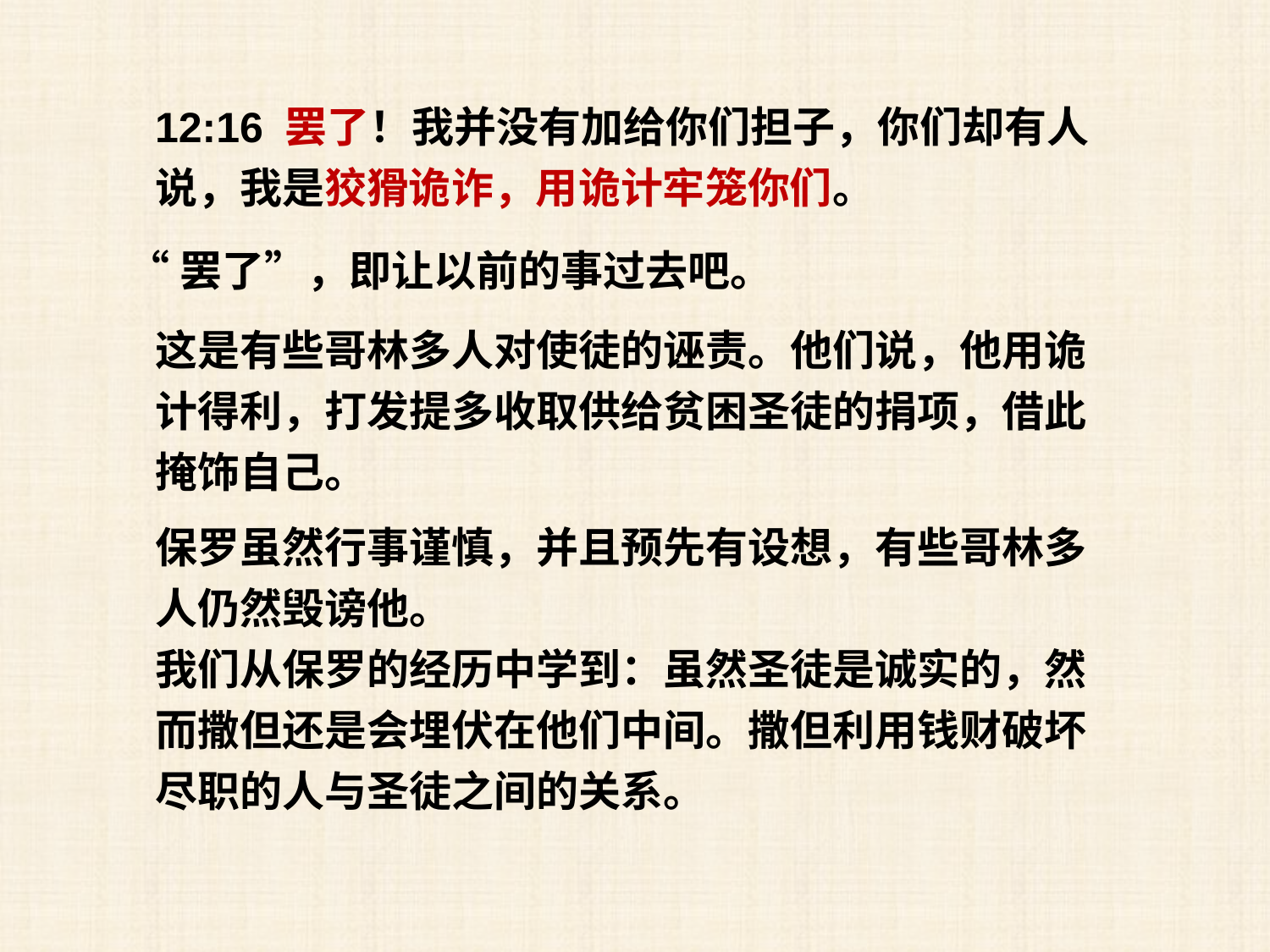

12:16 罢了！我并没有加给你们担子，你们却有人说，我是狡猾诡诈，用诡计牢笼你们。
“罢了”，即让以前的事过去吧。
这是有些哥林多人对使徒的诬责。他们说，他用诡计得利，打发提多收取供给贫困圣徒的捐项，借此掩饰自己。
保罗虽然行事谨慎，并且预先有设想，有些哥林多人仍然毁谤他。
我们从保罗的经历中学到：虽然圣徒是诚实的，然而撒但还是会埋伏在他们中间。撒但利用钱财破坏尽职的人与圣徒之间的关系。